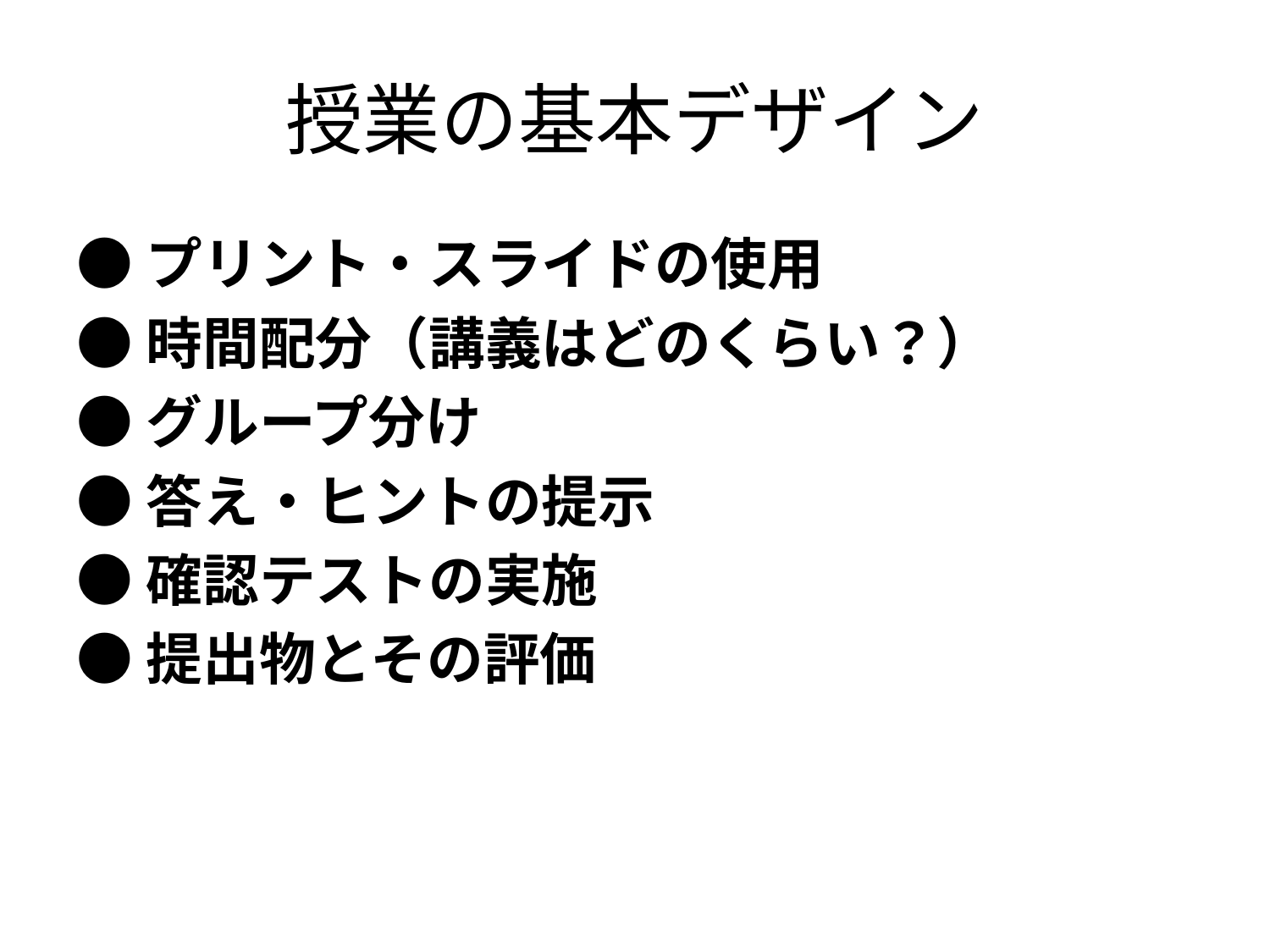

# 授業の基本デザイン
●プリント・スライドの使用
●時間配分（講義はどのくらい？）
●グループ分け
●答え・ヒントの提示
●確認テストの実施
●提出物とその評価